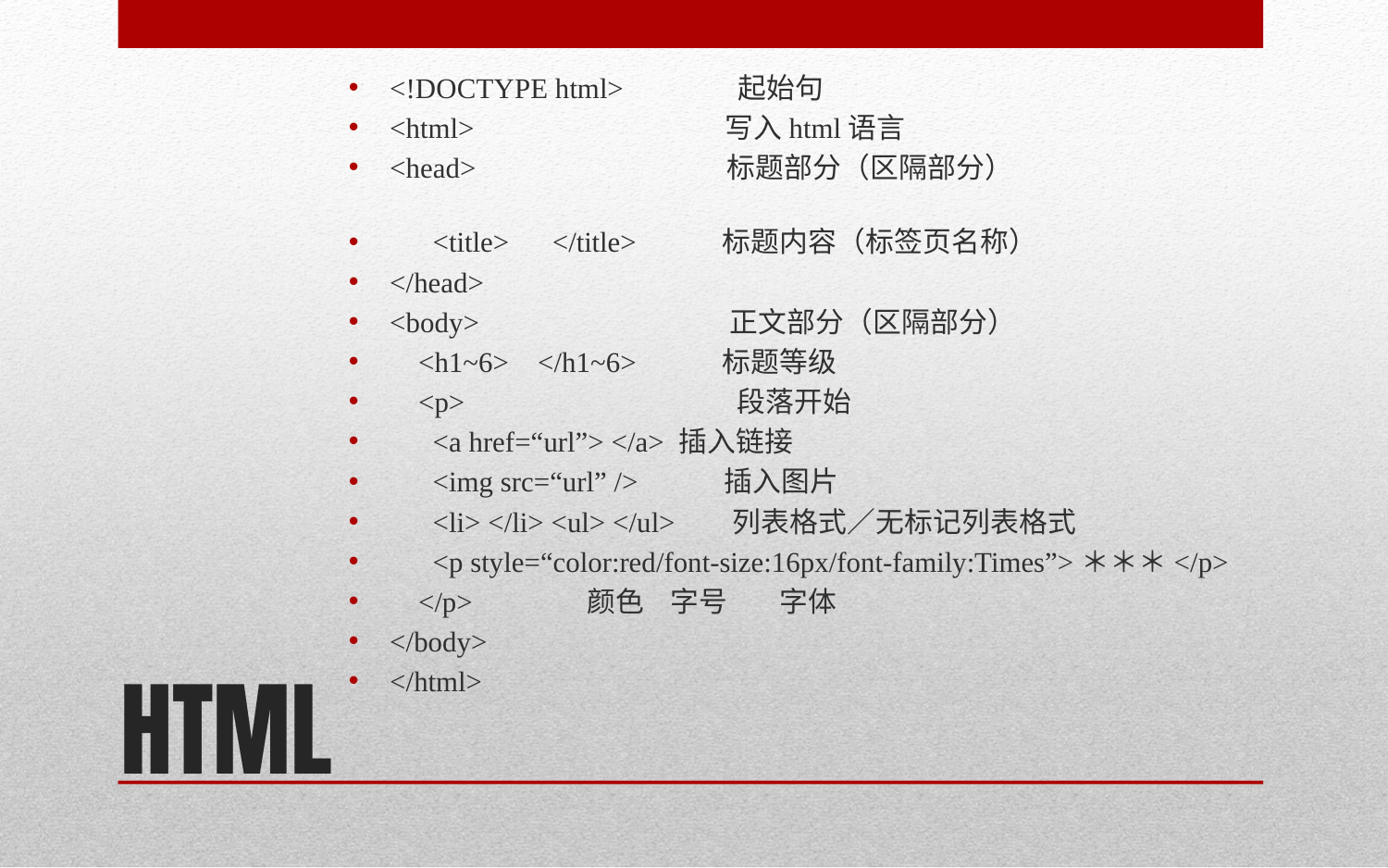

<!DOCTYPE html>               起始句
<html>                                  写入html语言
<head>                                  标题部分（区隔部分）
      <title>      </title>           标题内容（标签页名称）
</head>
<body>                                  正文部分（区隔部分）
    <h1~6>    </h1~6>           标题等级
    <p>                                     段落开始
      <a href=“url”> </a> 插入链接
      <img src=“url” />           插入图片
      <li> </li> <ul> </ul>       列表格式／无标记列表格式
      <p style=“color:red/font-size:16px/font-family:Times”>＊＊＊</p>
    </p>               颜色    字号        字体
</body>
</html>
# HTML